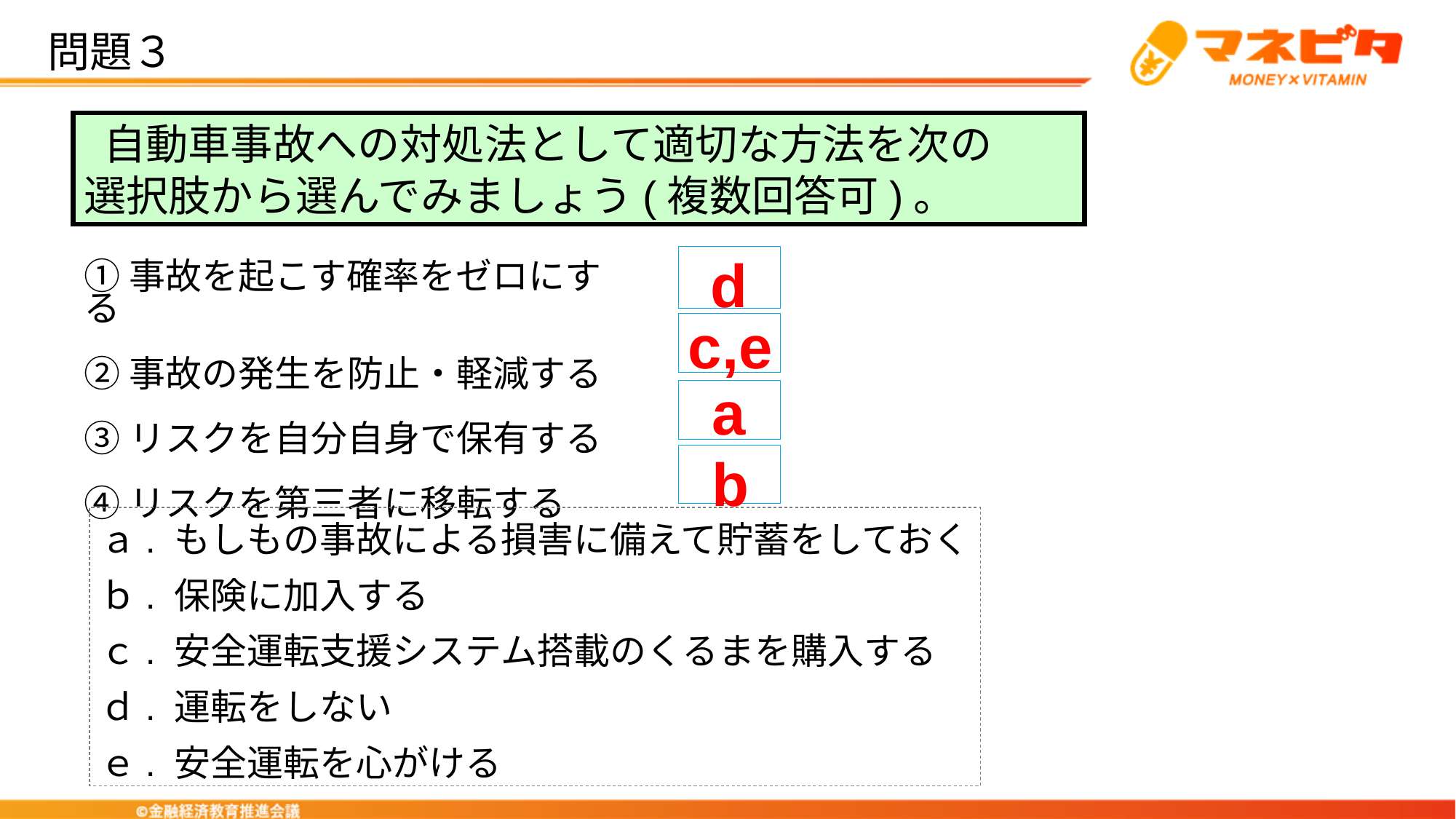

問題３
 ⾃動⾞事故への対処法として適切な⽅法を次の
選択肢から選んでみましょう(複数回答可)。

①事故を起こす確率をゼロにする

②事故の発⽣を防止・軽減する

③リスクを自分自身で保有する

④リスクを第三者に移転する
d

c,e

a

b

ａ. もしもの事故による損害に備えて貯蓄をしておく

ｂ. 保険に加⼊する

ｃ. 安全運転支援システム搭載のくるまを購⼊する

ｄ. 運転をしない

ｅ. 安全運転を⼼がける